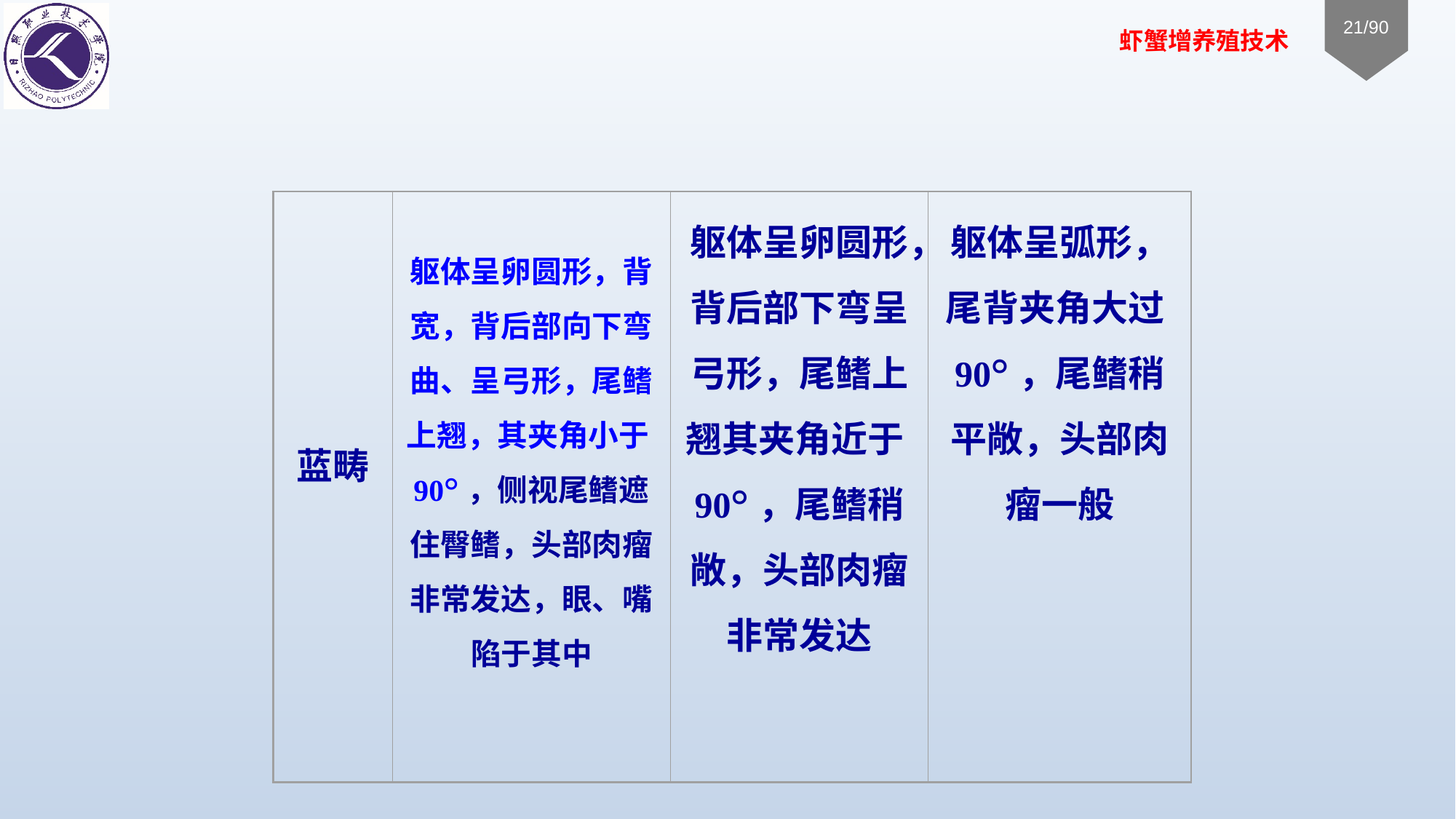

蓝畴

躯体呈卵圆形，背宽，背后部向下弯曲、呈弓形，尾鳍上翘，其夹角小于90°，侧视尾鳍遮住臀鳍，头部肉瘤非常发达，眼、嘴陷于其中

躯体呈卵圆形，背后部下弯呈弓形，尾鳍上翘其夹角近于90°，尾鳍稍敞，头部肉瘤非常发达

躯体呈弧形，尾背夹角大过90°，尾鳍稍平敞，头部肉瘤一般